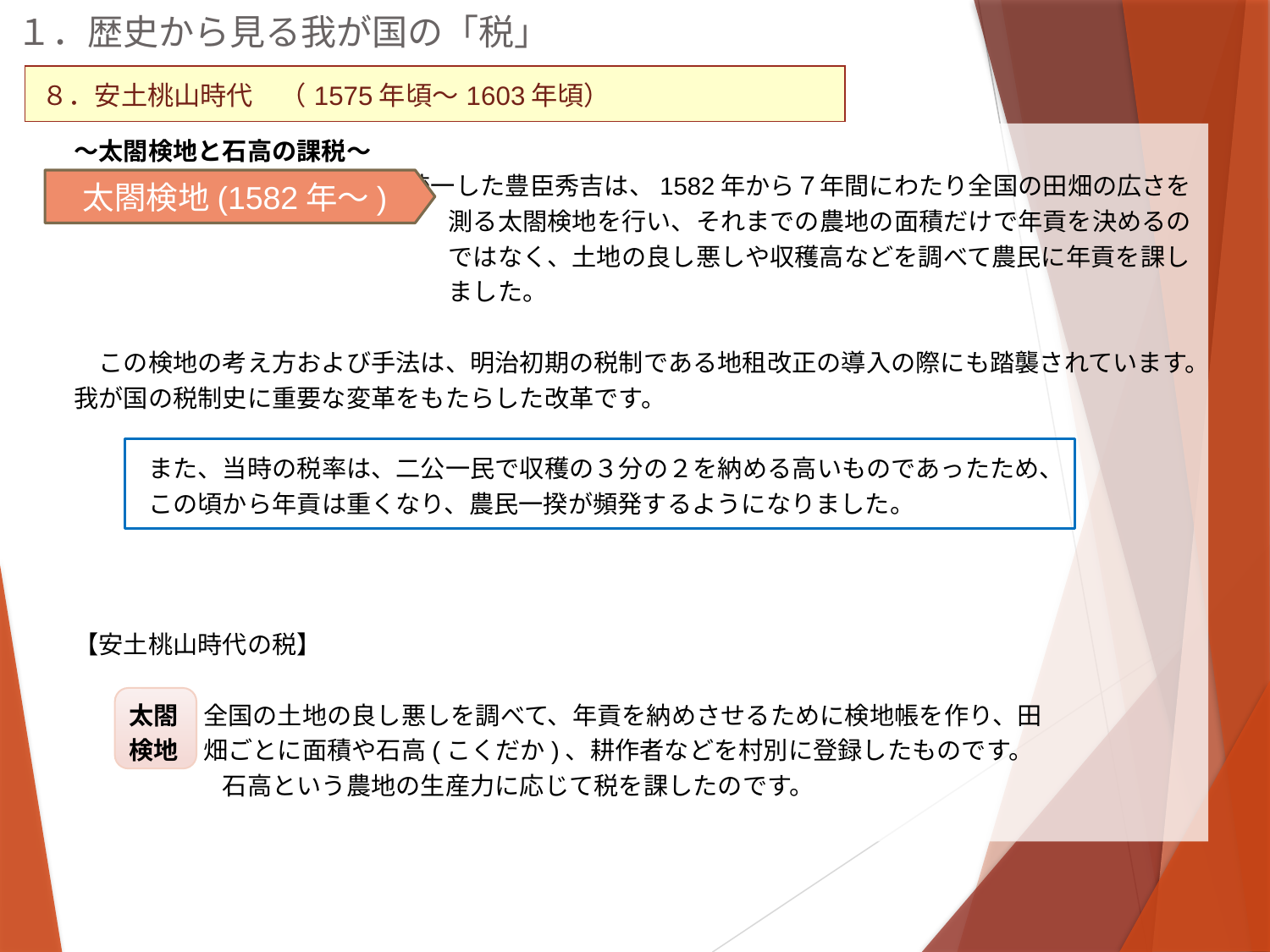

１．歴史から見る我が国の「税」
| ８．安土桃山時代　（1575年頃～1603年頃） |
| --- |
～太閤検地と石高の課税～
天下を統一した豊臣秀吉は、1582年から７年間にわたり全国の田畑の広さを測る太閤検地を行い、それまでの農地の面積だけで年貢を決めるのではなく、土地の良し悪しや収穫高などを調べて農民に年貢を課しました。

　この検地の考え方および手法は、明治初期の税制である地租改正の導入の際にも踏襲されています。我が国の税制史に重要な変革をもたらした改革です。

　　　また、当時の税率は、二公一民で収穫の３分の２を納める高いものであったため、
　　　この頃から年貢は重くなり、農民一揆が頻発するようになりました。

【安土桃山時代の税】

　　 太閤　全国の土地の良し悪しを調べて、年貢を納めさせるために検地帳を作り、田
　　 検地　畑ごとに面積や石高(こくだか)、耕作者などを村別に登録したものです。
　　　　　　石高という農地の生産力に応じて税を課したのです。

太閤検地(1582年～)